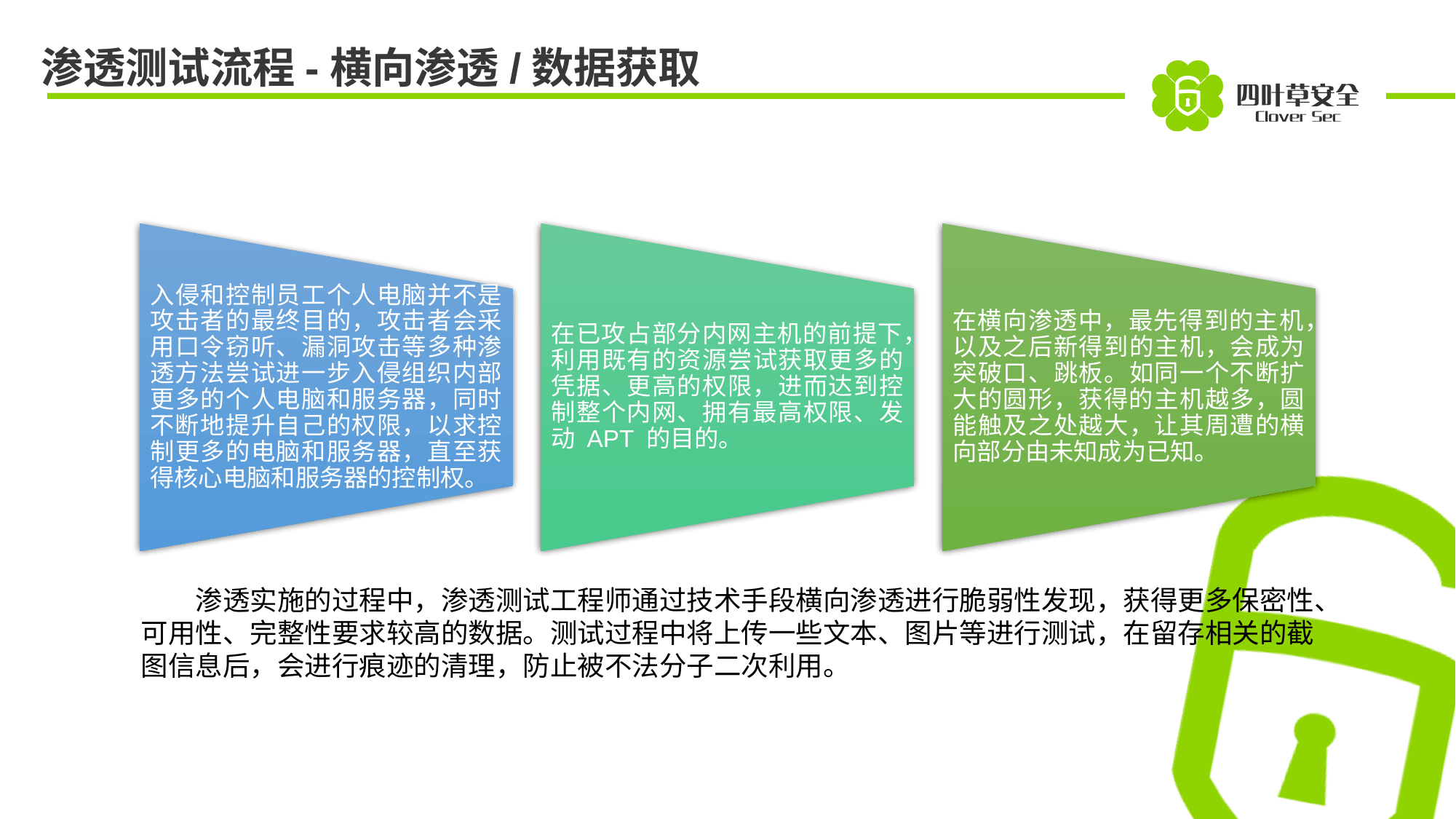

渗透测试流程-横向渗透/数据获取
入侵和控制员工个人电脑并不是攻击者的最终目的，攻击者会采用口令窃听、漏洞攻击等多种渗透方法尝试进一步入侵组织内部更多的个人电脑和服务器，同时不断地提升自己的权限，以求控制更多的电脑和服务器，直至获得核心电脑和服务器的控制权。
在已攻占部分内网主机的前提下，利用既有的资源尝试获取更多的凭据、更高的权限，进而达到控制整个内网、拥有最高权限、发动 APT 的目的。
在横向渗透中，最先得到的主机，以及之后新得到的主机，会成为突破口、跳板。如同一个不断扩大的圆形，获得的主机越多，圆能触及之处越大，让其周遭的横向部分由未知成为已知。
渗透实施的过程中，渗透测试工程师通过技术手段横向渗透进行脆弱性发现，获得更多保密性、可用性、完整性要求较高的数据。测试过程中将上传一些文本、图片等进行测试，在留存相关的截图信息后，会进行痕迹的清理，防止被不法分子二次利用。